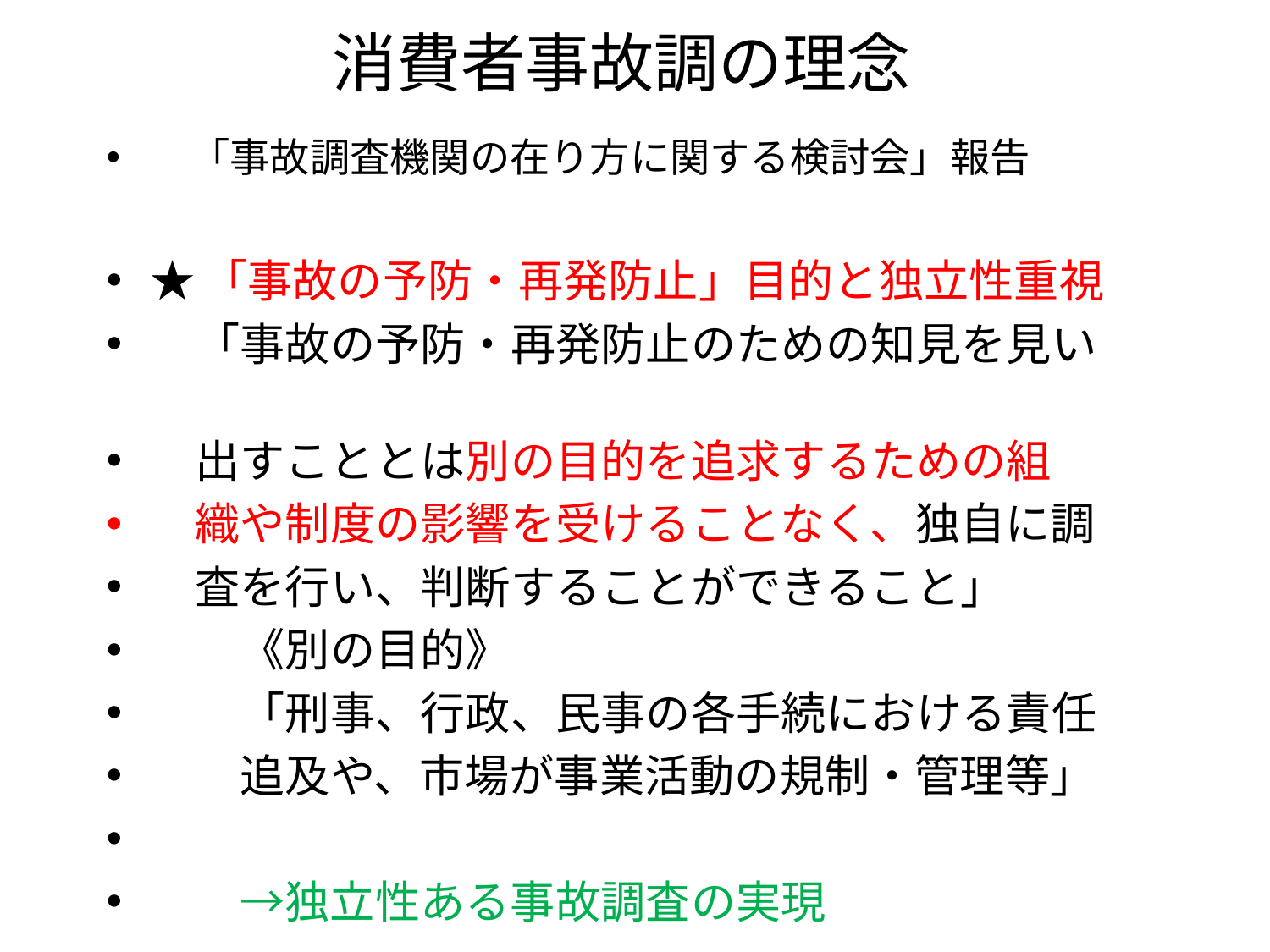

# 消費者事故調の理念
　「事故調査機関の在り方に関する検討会」報告

★「事故の予防・再発防止」目的と独立性重視
　「事故の予防・再発防止のための知見を見い
　出すこととは別の目的を追求するための組
　織や制度の影響を受けることなく、独自に調
　査を行い、判断することができること」
　　《別の目的》
　　「刑事、行政、民事の各手続における責任
　　追及や、市場が事業活動の規制・管理等」

　　→独立性ある事故調査の実現